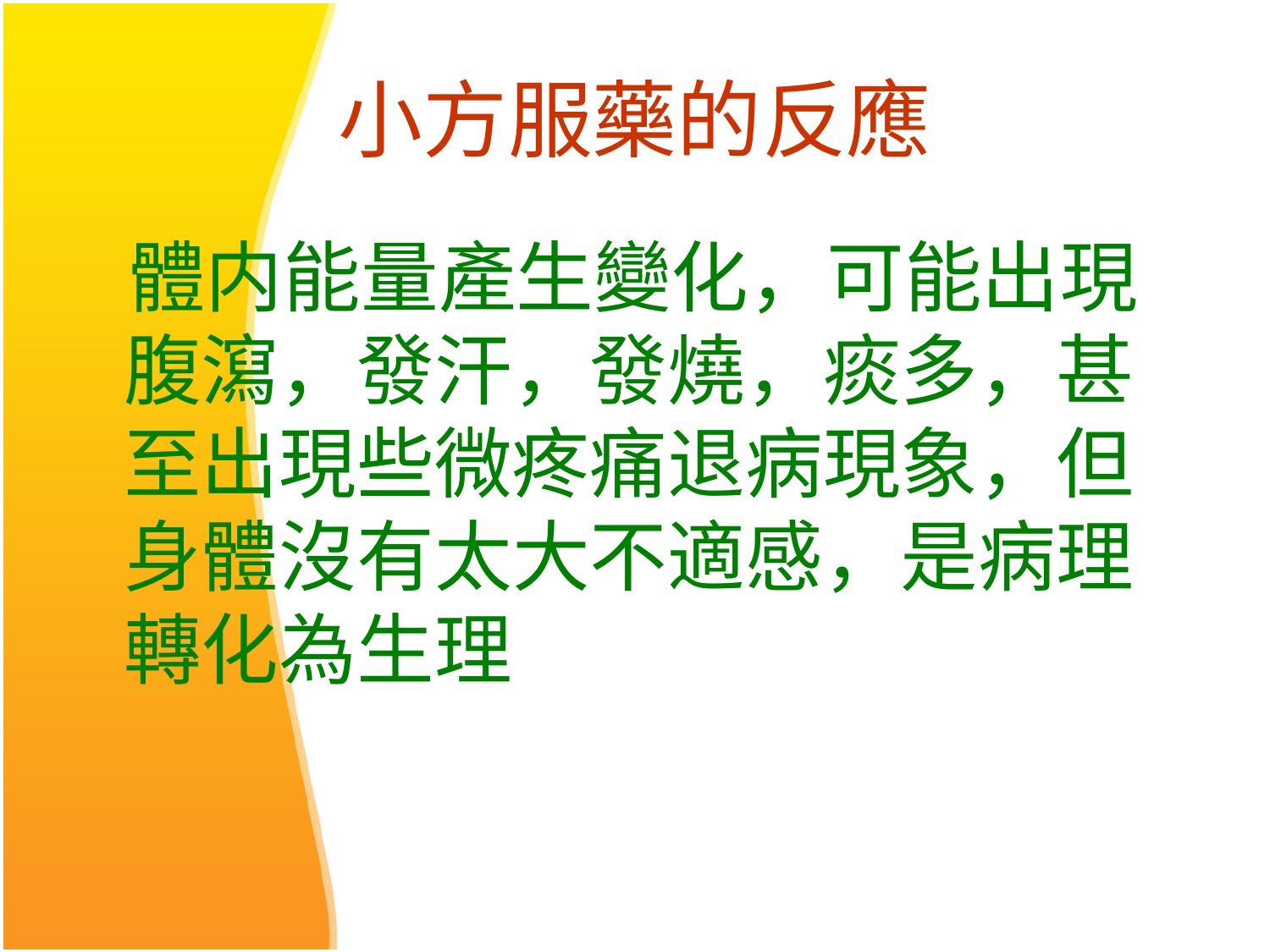

# 小方服藥的反應
   體内能量產生變化，可能出現腹瀉，發汗，發燒，痰多，甚至出現些微疼痛退病現象，但身體沒有太大不適感，是病理轉化為生理